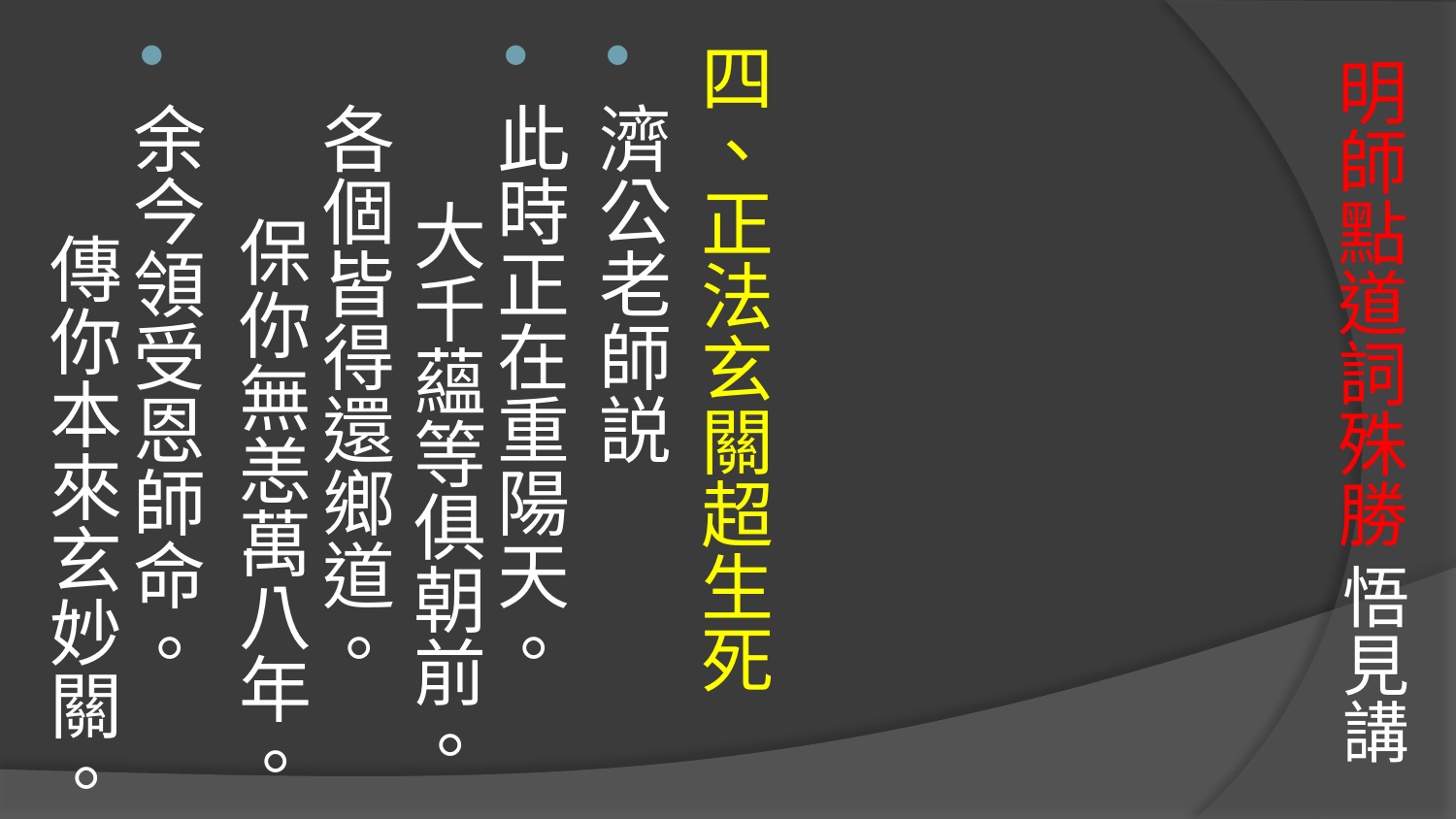

四、正法玄關超生死
濟公老師説
此時正在重陽天。             大千蘊等俱朝前。
各個皆得還鄉道。              保你無恙萬八年。
余今領受恩師命。               傳你本來玄妙關。
# 明師點道詞殊勝 悟見講